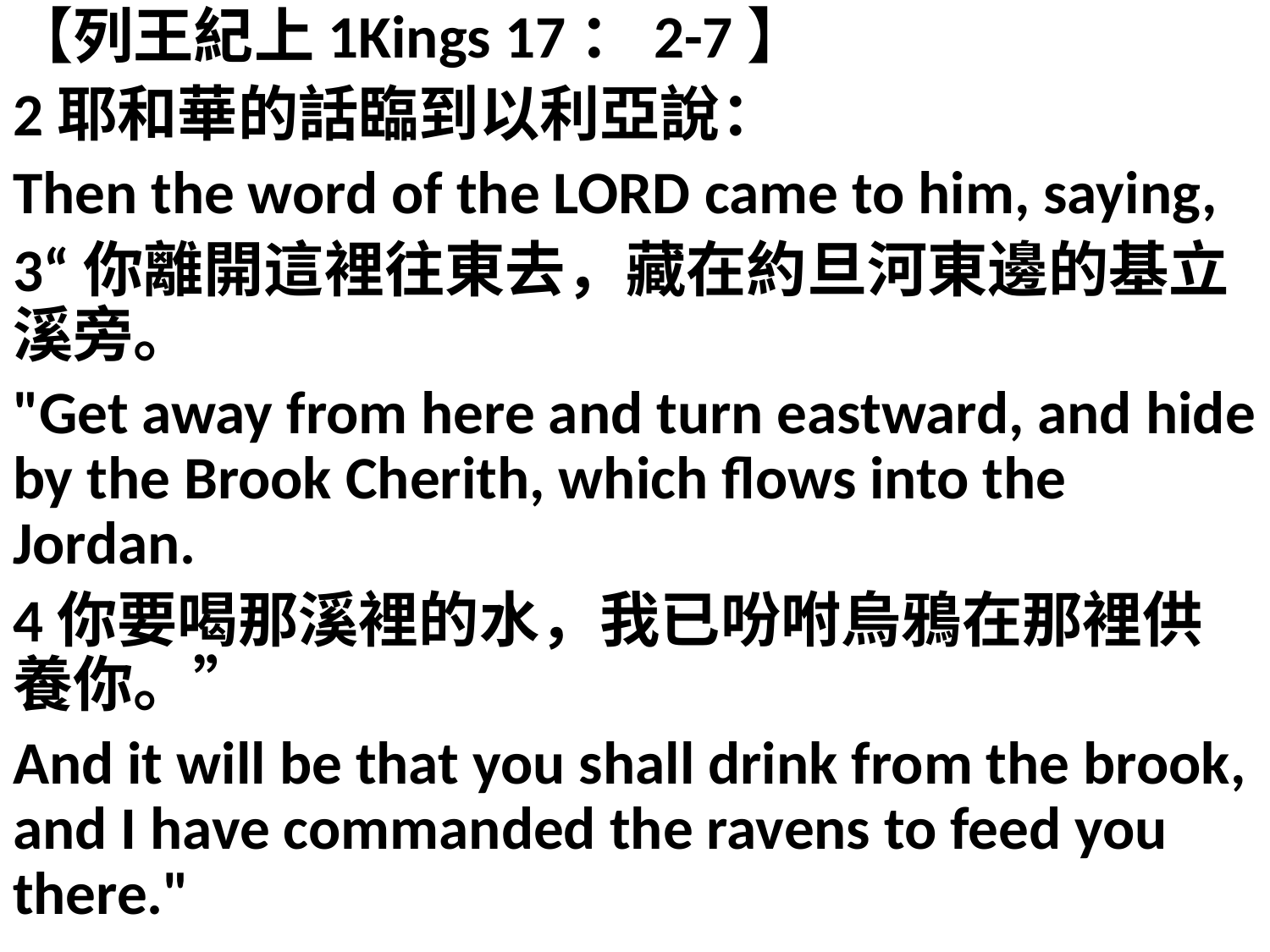

【列王紀上1Kings 17：2-7】
2耶和華的話臨到以利亞說：
Then the word of the LORD came to him, saying,
3“你離開這裡往東去，藏在約旦河東邊的基立溪旁。
"Get away from here and turn eastward, and hide by the Brook Cherith, which flows into the Jordan.
4你要喝那溪裡的水，我已吩咐烏鴉在那裡供養你。”
And it will be that you shall drink from the brook, and I have commanded the ravens to feed you there."